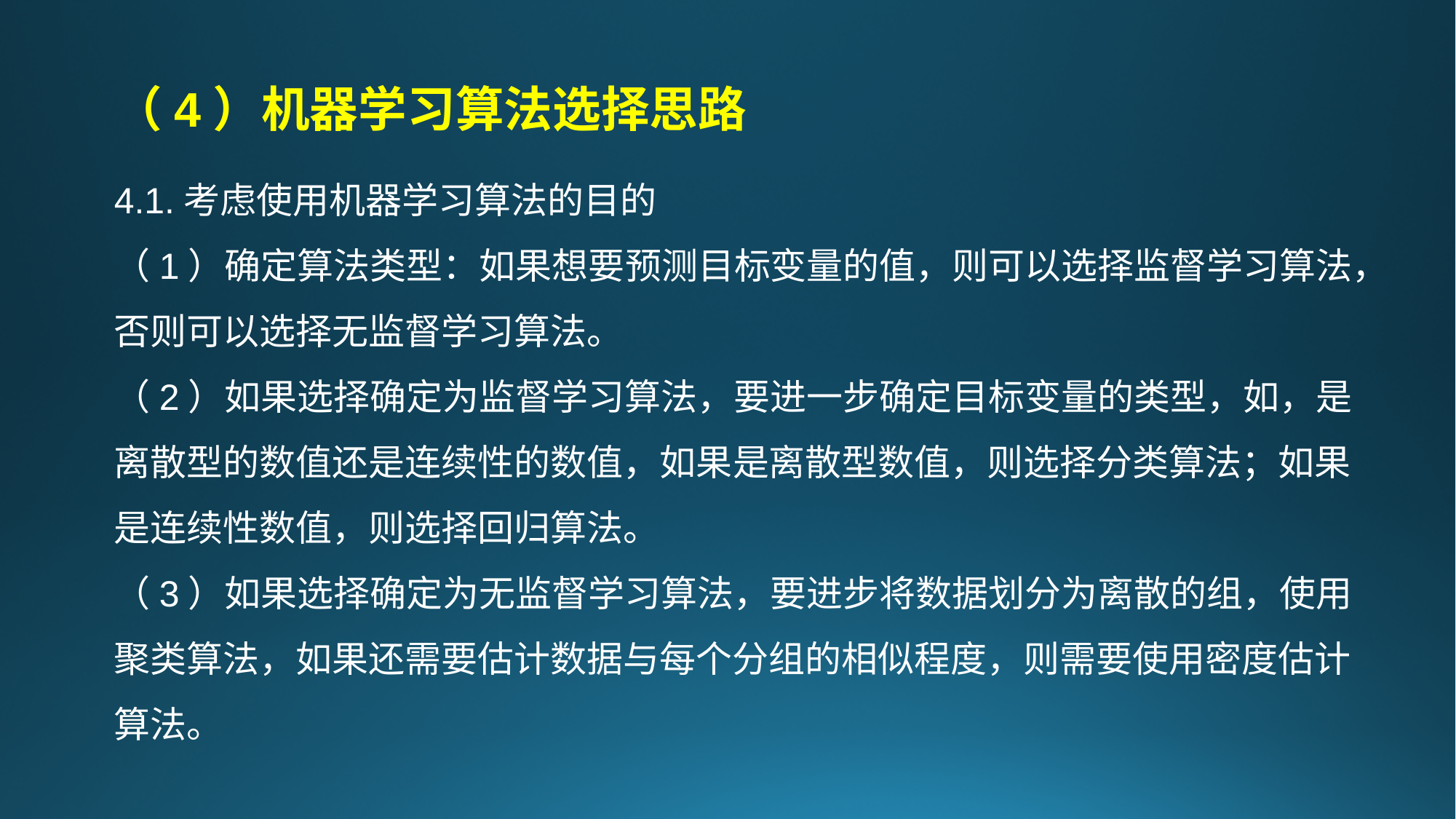

（4）机器学习算法选择思路
4.1.考虑使用机器学习算法的目的
（1）确定算法类型：如果想要预测目标变量的值，则可以选择监督学习算法，否则可以选择无监督学习算法。
（2）如果选择确定为监督学习算法，要进一步确定目标变量的类型，如，是离散型的数值还是连续性的数值，如果是离散型数值，则选择分类算法；如果是连续性数值，则选择回归算法。
（3）如果选择确定为无监督学习算法，要进步将数据划分为离散的组，使用聚类算法，如果还需要估计数据与每个分组的相似程度，则需要使用密度估计算法。